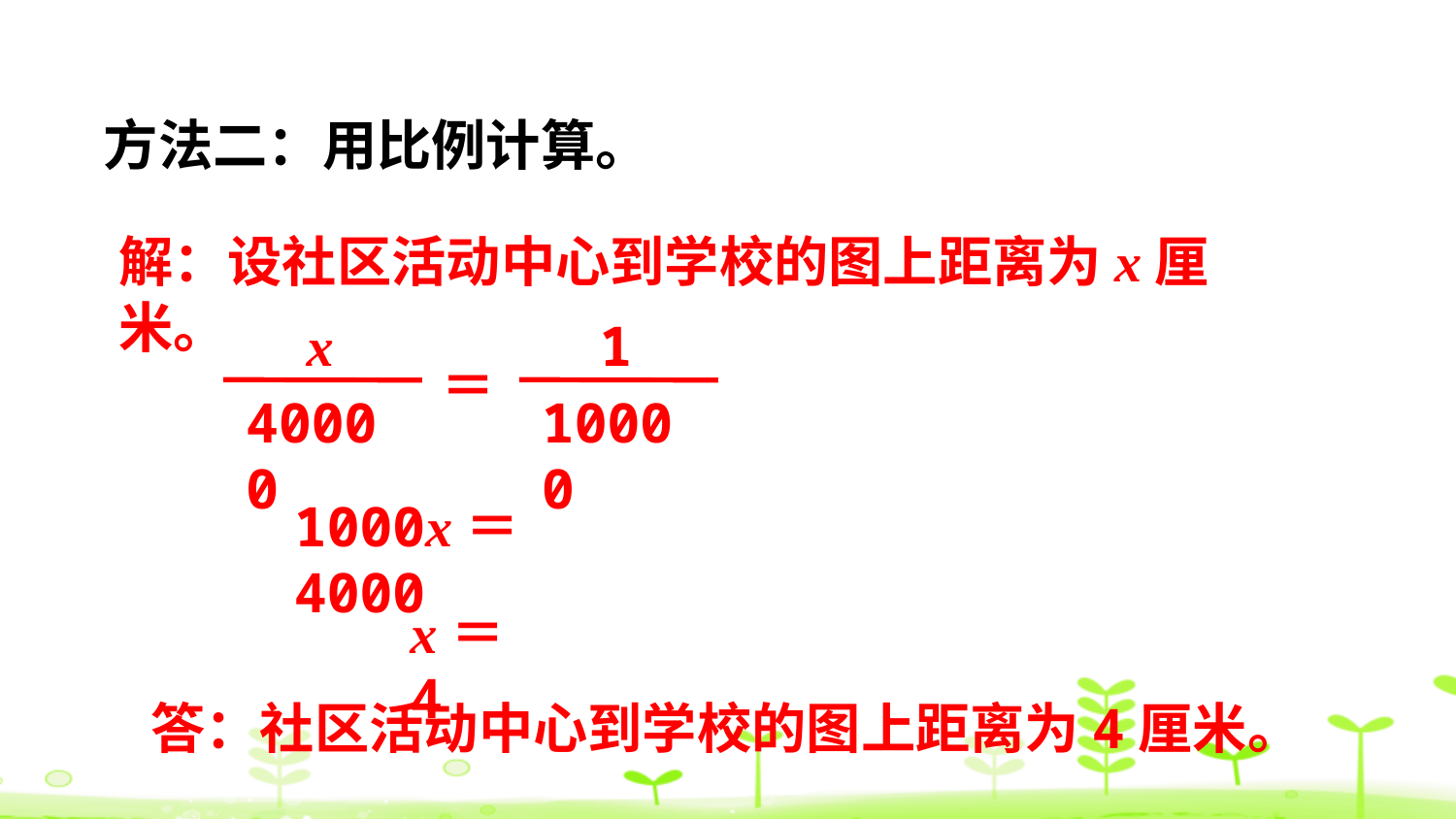

方法二：用比例计算。
解：设社区活动中心到学校的图上距离为x厘米。
x
40000
1
10000
＝
1000x＝4000
x＝4
答：社区活动中心到学校的图上距离为4厘米。